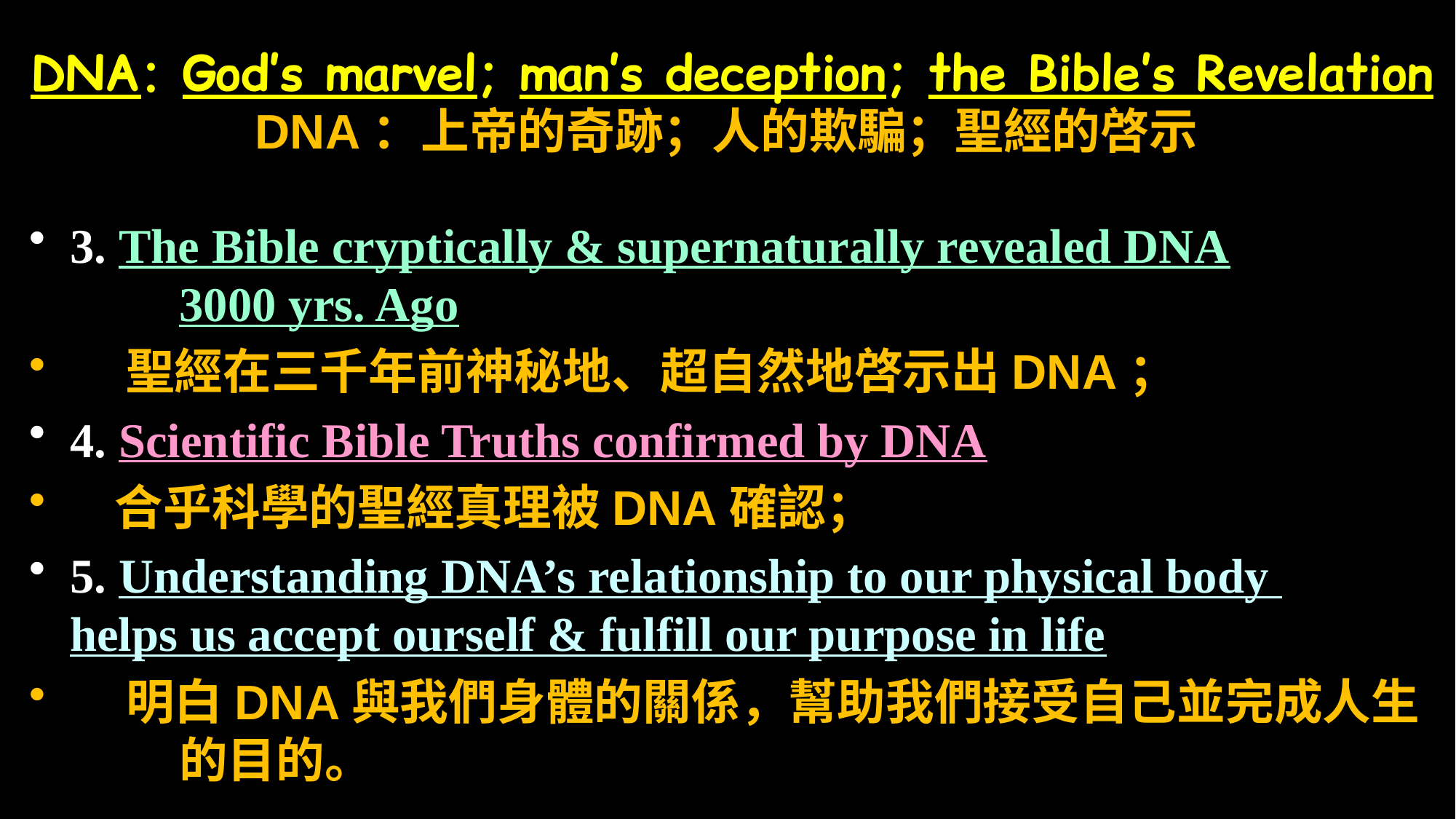

# DNA: God’s marvel; man’s deception; the Bible’s Revelation DNA：上帝的奇跡；人的欺騙；聖經的啓示
3. The Bible cryptically & supernaturally revealed DNA			3000 yrs. Ago
    聖經在三千年前神秘地、超自然地啓示出DNA；
4. Scientific Bible Truths confirmed by DNA
   合乎科學的聖經真理被DNA確認；
5. Understanding DNA’s relationship to our physical body 	helps us accept ourself & fulfill our purpose in life
    明白DNA與我們身體的關係，幫助我們接受自己並完成人生 	的目的。